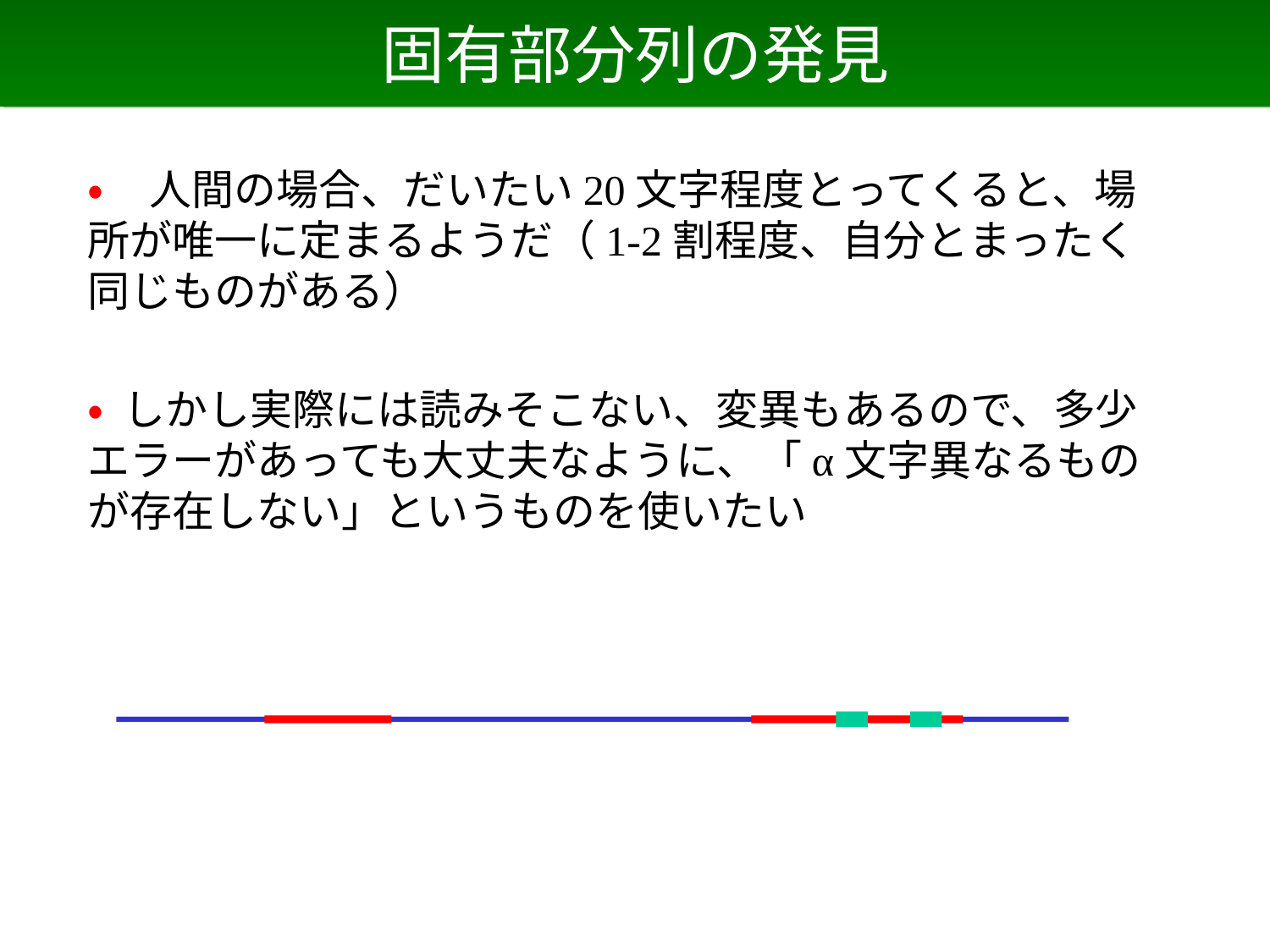

# 固有部分列の発見
• 人間の場合、だいたい20文字程度とってくると、場所が唯一に定まるようだ（1-2割程度、自分とまったく同じものがある）

• しかし実際には読みそこない、変異もあるので、多少エラーがあっても大丈夫なように、「α文字異なるものが存在しない」というものを使いたい